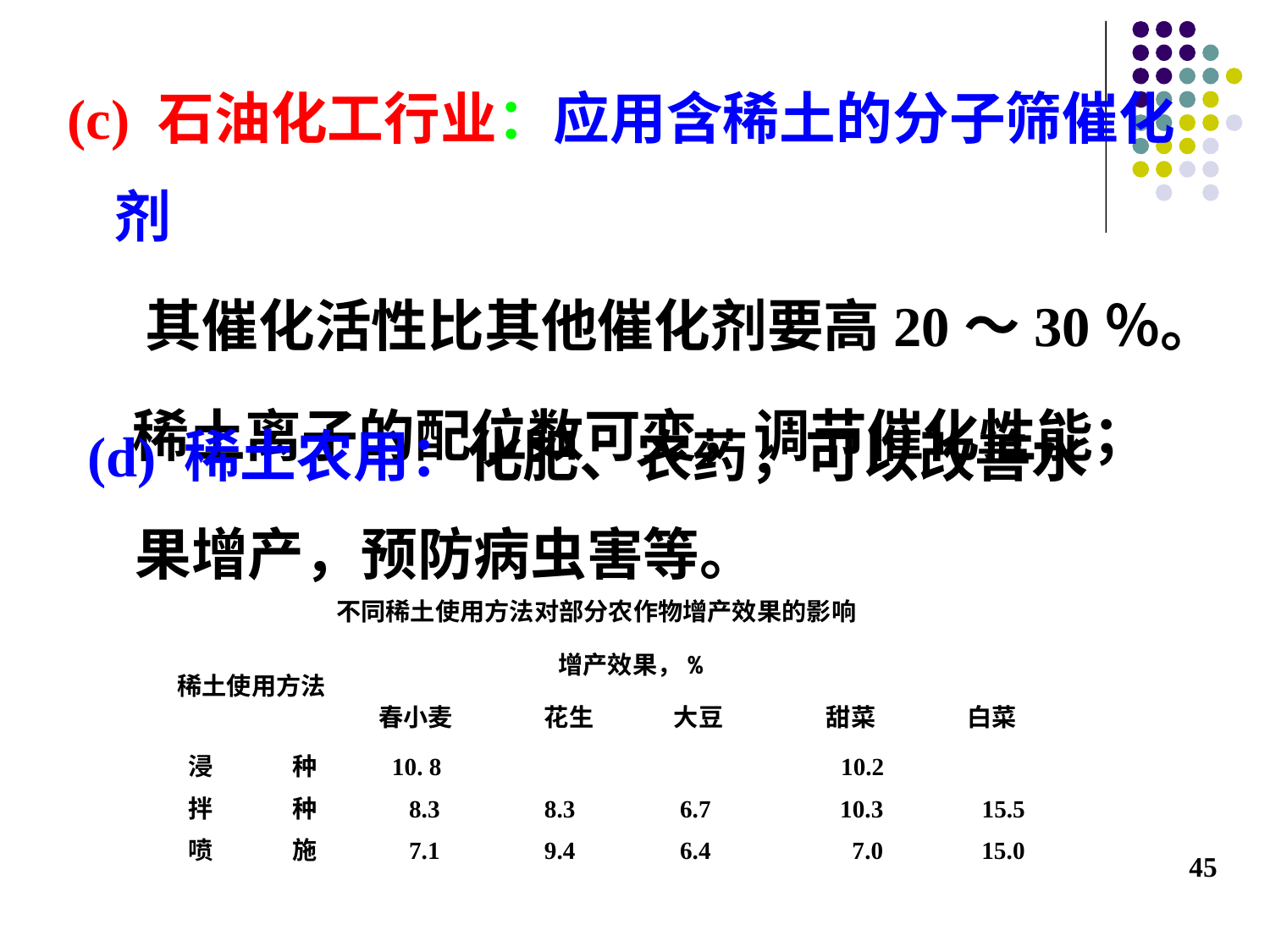

(c) 石油化工行业：应用含稀土的分子筛催化剂
     其催化活性比其他催化剂要高20～30％。
    稀土离子的配位数可变，调节催化性能；
(d) 稀土农用：化肥、农药，可以改善水果增产，预防病虫害等。
不同稀土使用方法对部分农作物增产效果的影响

增产效果，%
稀土使用方法

春小麦                花生              大豆                  甜菜                白菜

浸              种            10. 8                                                                 10.2
拌              种               8.3                 8.3                 6.7                     10.3                15.5
喷              施               7.1                 9.4                 6.4                       7.0                15.0

45